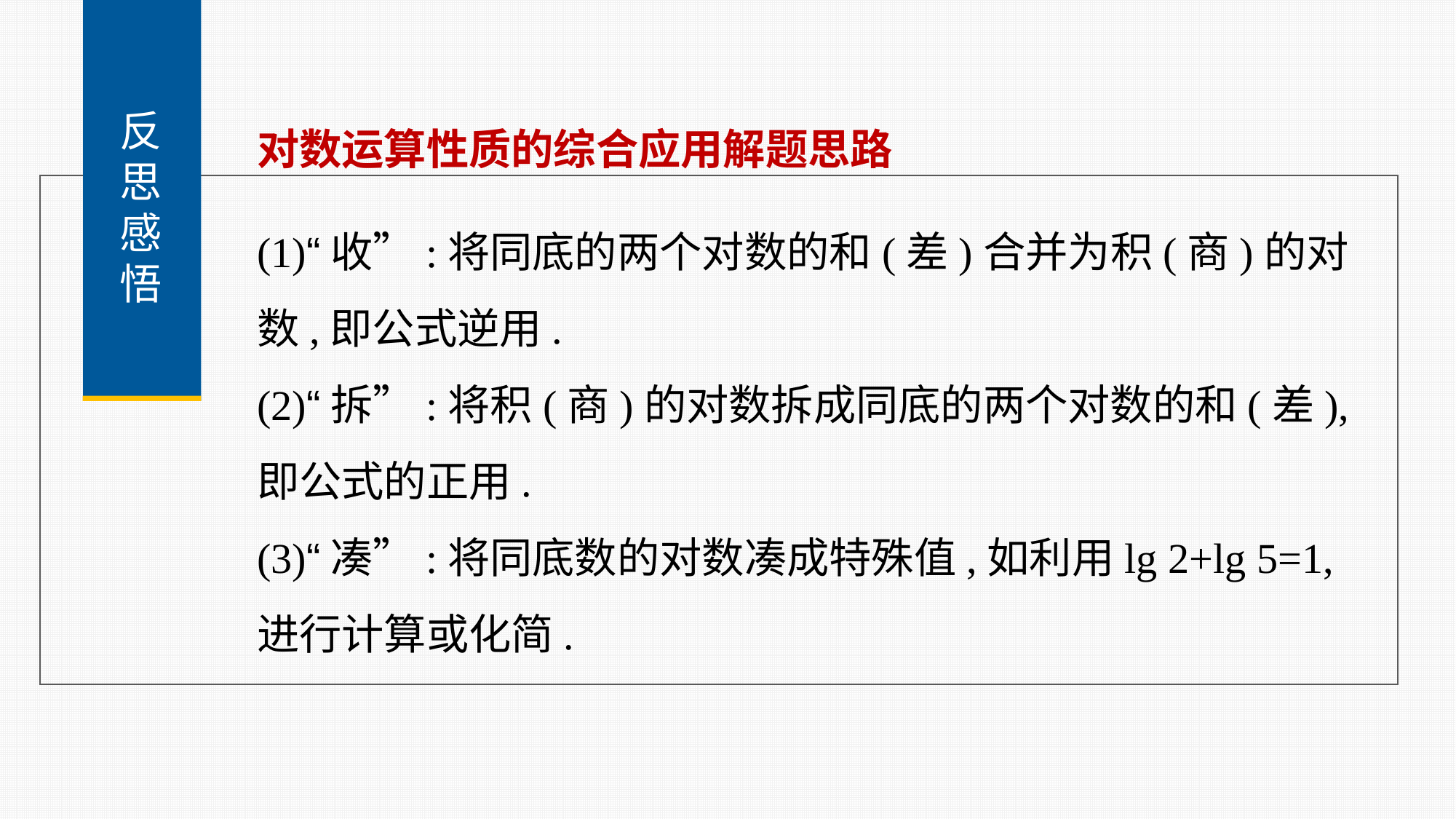

反
思
感
悟

对数运算性质的综合应用解题思路

(1)“收”:将同底的两个对数的和(差)合并为积(商)的对数,即公式逆用.
(2)“拆”:将积(商)的对数拆成同底的两个对数的和(差),即公式的正用.
(3)“凑”:将同底数的对数凑成特殊值,如利用lg 2+lg 5=1,进行计算或化简.